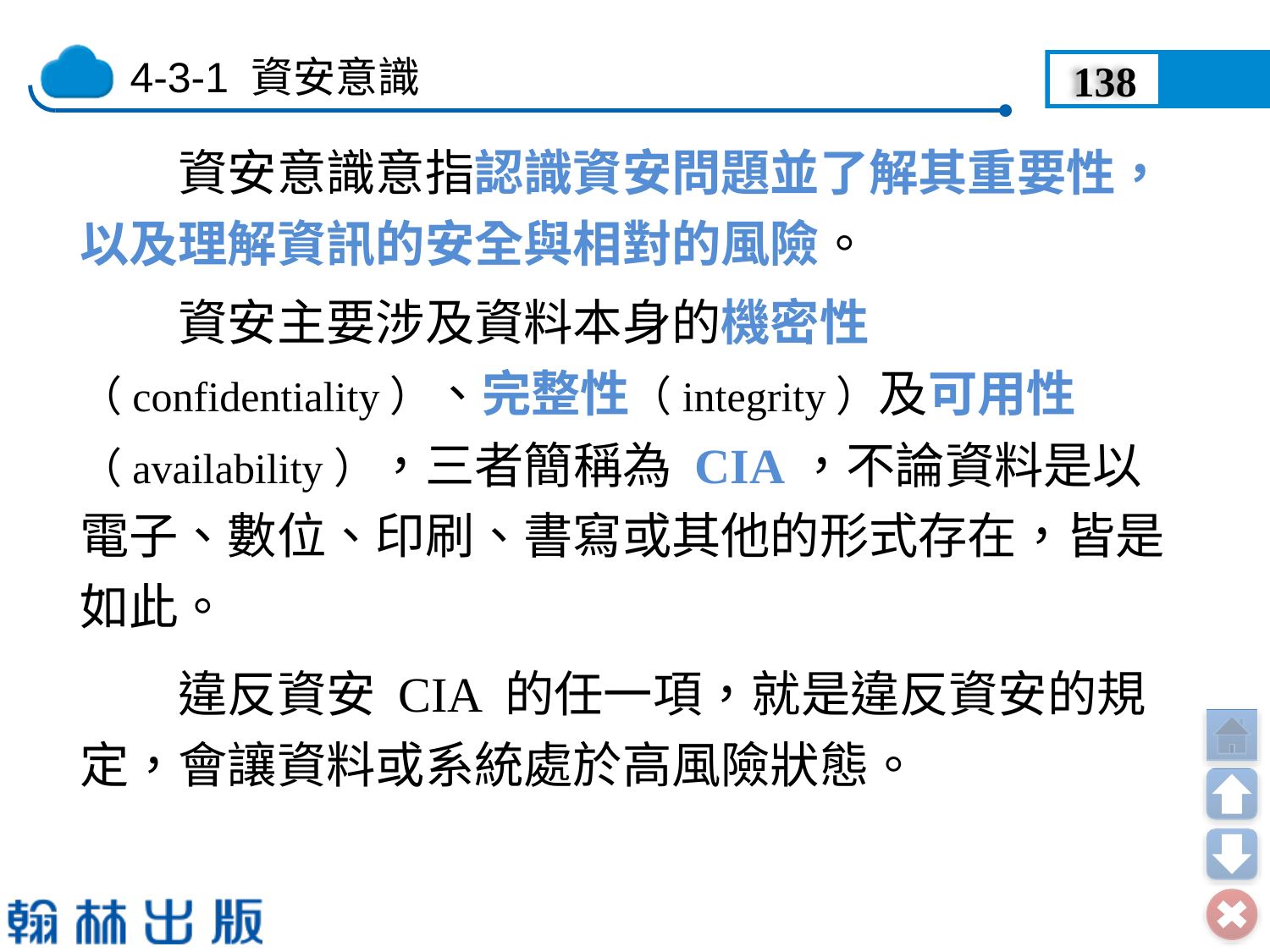

138
　　資安意識意指認識資安問題並了解其重要性，以及理解資訊的安全與相對的風險。
　　資安主要涉及資料本身的機密性（confidentiality）、完整性（integrity）及可用性（availability），三者簡稱為 CIA，不論資料是以電子、數位、印刷、書寫或其他的形式存在，皆是如此。
　　違反資安 CIA 的任一項，就是違反資安的規定，會讓資料或系統處於高風險狀態。